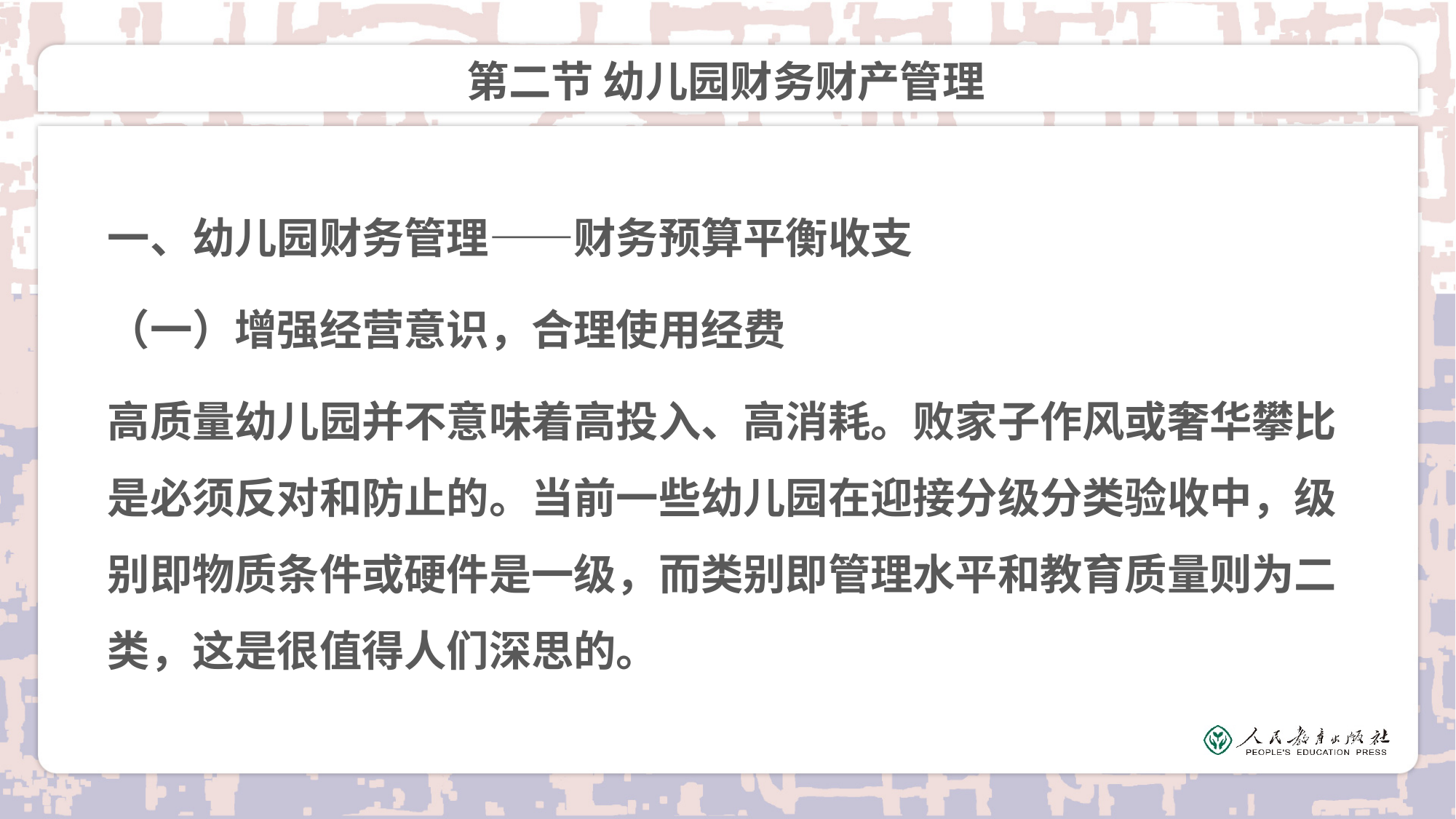

# 第二节 幼儿园财务财产管理
一、幼儿园财务管理——财务预算平衡收支
（一）增强经营意识，合理使用经费
高质量幼儿园并不意味着高投入、高消耗。败家子作风或奢华攀比是必须反对和防止的。当前一些幼儿园在迎接分级分类验收中，级别即物质条件或硬件是一级，而类别即管理水平和教育质量则为二类，这是很值得人们深思的。